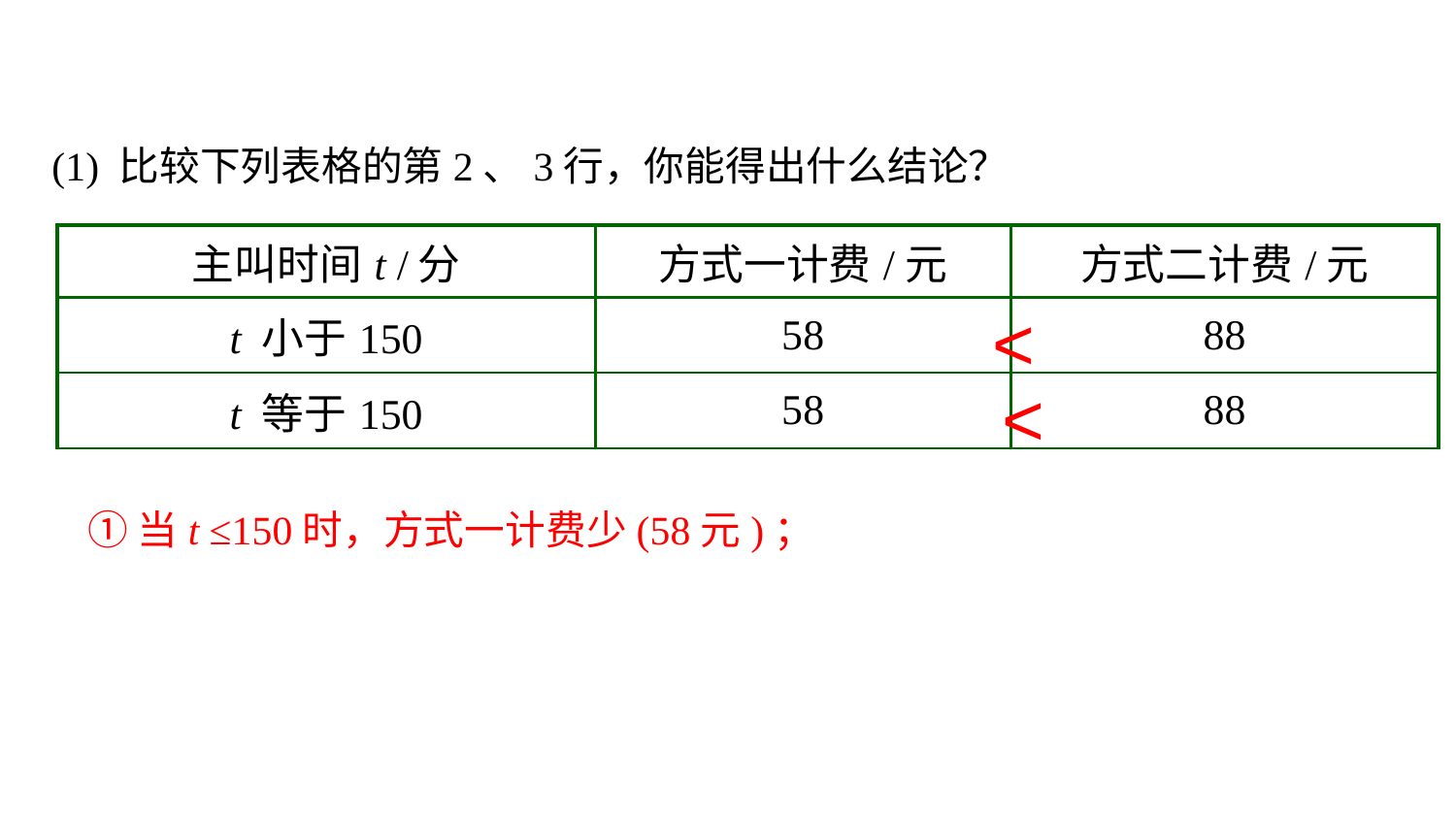

(1) 比较下列表格的第2、3行，你能得出什么结论？
| 主叫时间t /分 | 方式一计费/元 | 方式二计费/元 |
| --- | --- | --- |
| t 小于150 | 58 | 88 |
| t 等于150 | 58 | 88 |
<
<
①当t ≤150时，方式一计费少(58元)；